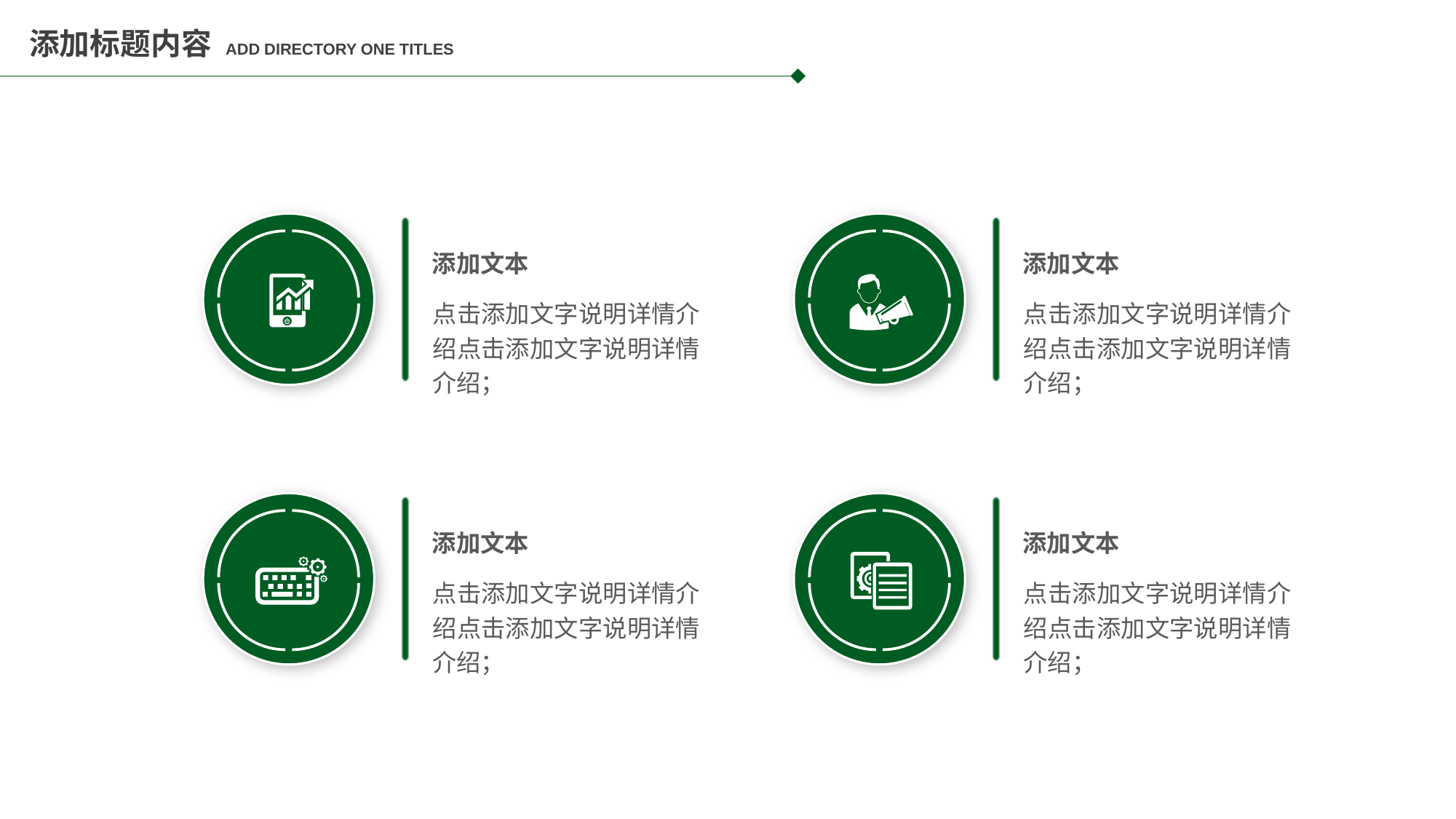

添加标题内容 ADD DIRECTORY ONE TITLES

添加文本
点击添加文字说明详情介绍点击添加文字说明详情介绍；
添加文本
点击添加文字说明详情介绍点击添加文字说明详情介绍；

添加文本
点击添加文字说明详情介绍点击添加文字说明详情介绍；
添加文本
点击添加文字说明详情介绍点击添加文字说明详情介绍；